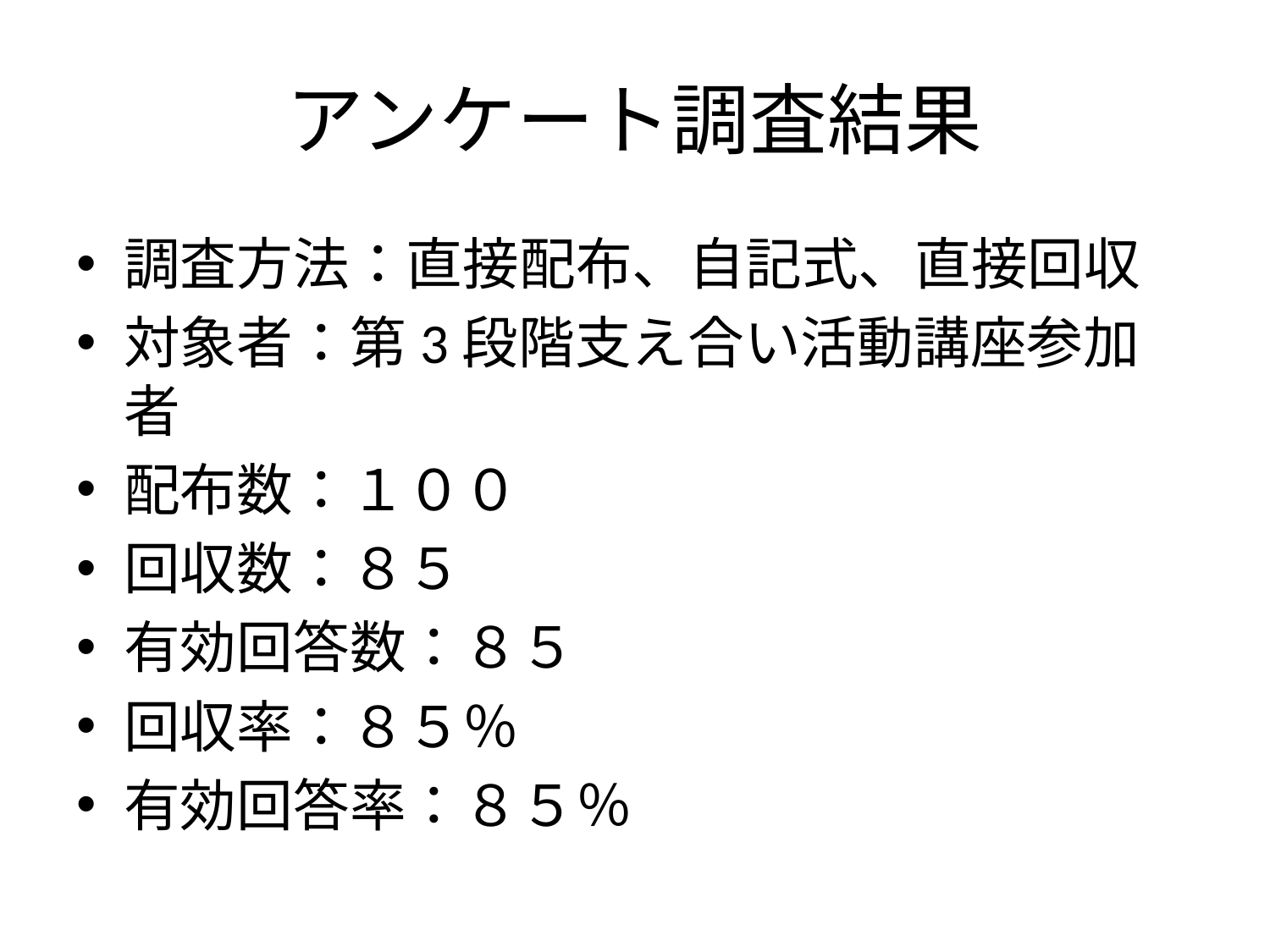

# アンケート調査結果
調査方法：直接配布、自記式、直接回収
対象者：第3段階支え合い活動講座参加者
配布数：１００
回収数：８５
有効回答数：８５
回収率：８５％
有効回答率：８５％